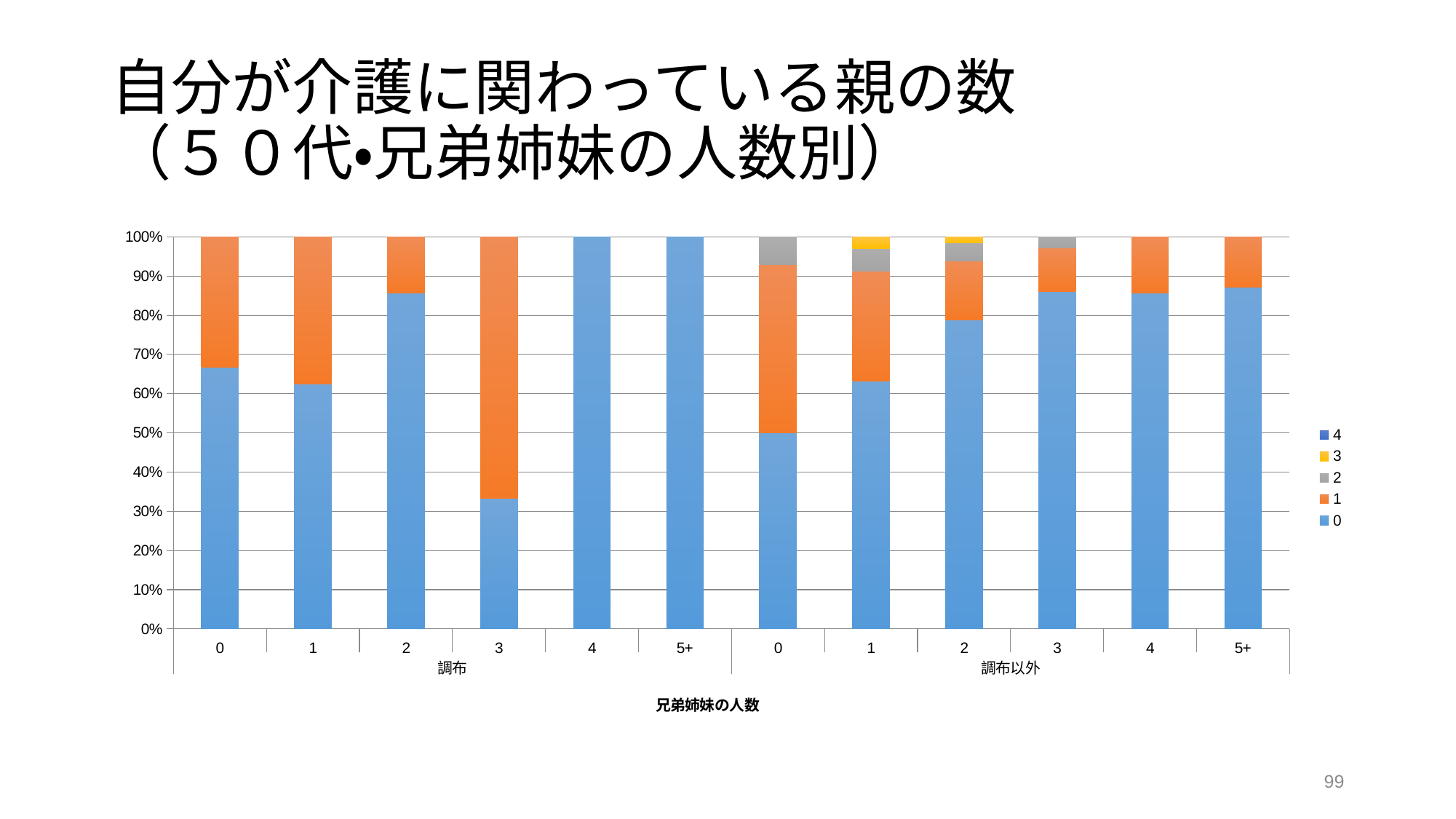

# 自分が介護に関わっている親の数 （５０代・兄弟姉妹の人数別）

### Chart

| Category | 0 | 1 | 2 | 3 | 4 |
|---|---|---|---|---|---|
| 0 | 2.0 | 1.0 | None | None | None |
| 1 | 5.0 | 3.0 | None | None | None |
| 2 | 6.0 | 1.0 | None | None | None |
| 3 | 1.0 | 2.0 | None | None | None |
| 4 | 1.0 | 0.0 | None | None | None |
| 5+ | 3.0 | 0.0 | None | None | None |
| 0 | 7.0 | 6.0 | 1.0 | 0.0 | None |
| 1 | 43.0 | 19.0 | 4.0 | 2.0 | None |
| 2 | 52.0 | 10.0 | 3.0 | 1.0 | None |
| 3 | 31.0 | 4.0 | 1.0 | 0.0 | None |
| 4 | 18.0 | 3.0 | 0.0 | 0.0 | None |
| 5+ | 27.0 | 4.0 | 0.0 | 0.0 | None |
99